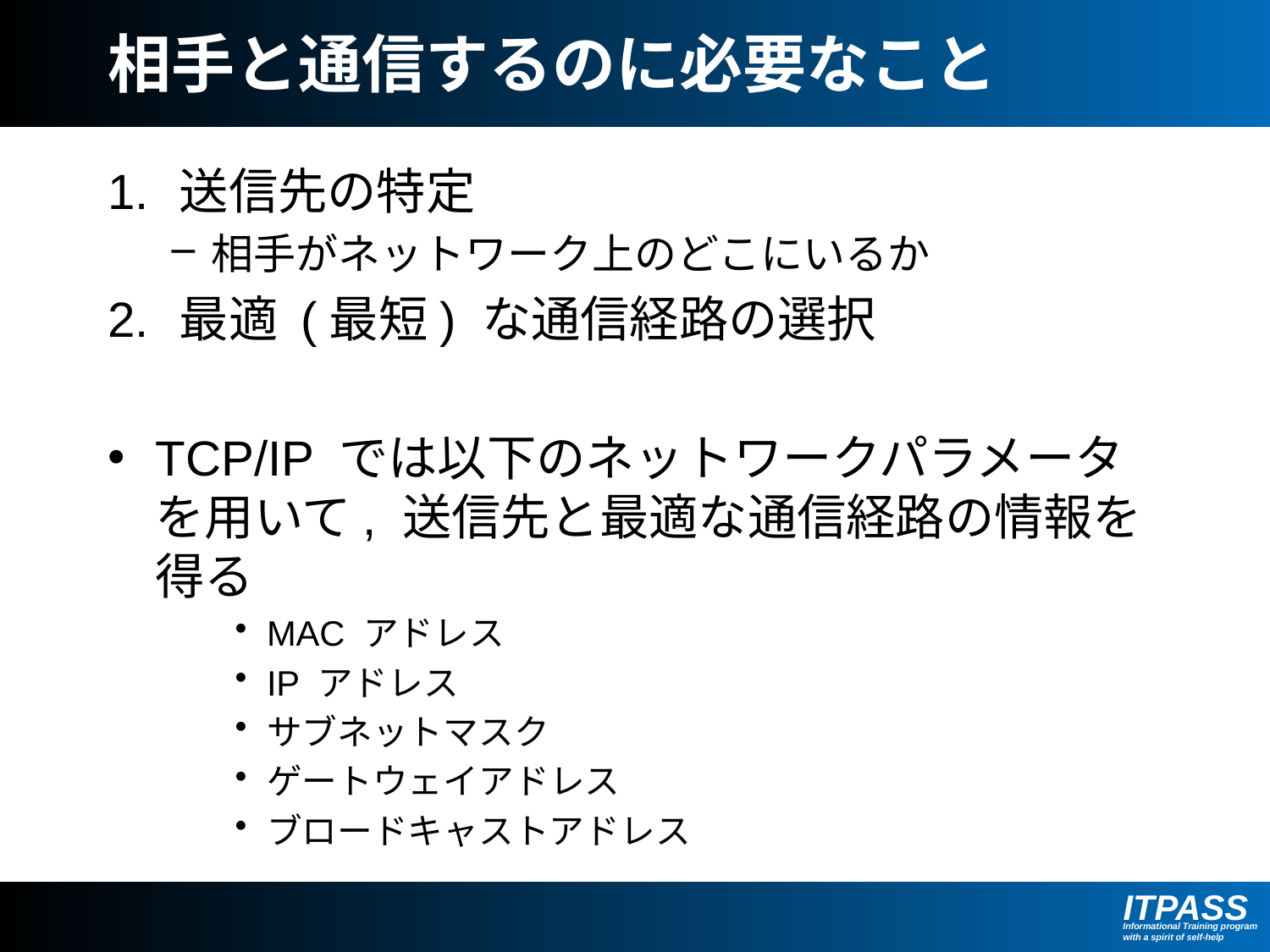

# 相手と通信するのに必要なこと
送信先の特定
相手がネットワーク上のどこにいるか
最適 (最短) な通信経路の選択

TCP/IP では以下のネットワークパラメータを用いて, 送信先と最適な通信経路の情報を得る
MAC アドレス
IP アドレス
サブネットマスク
ゲートウェイアドレス
ブロードキャストアドレス